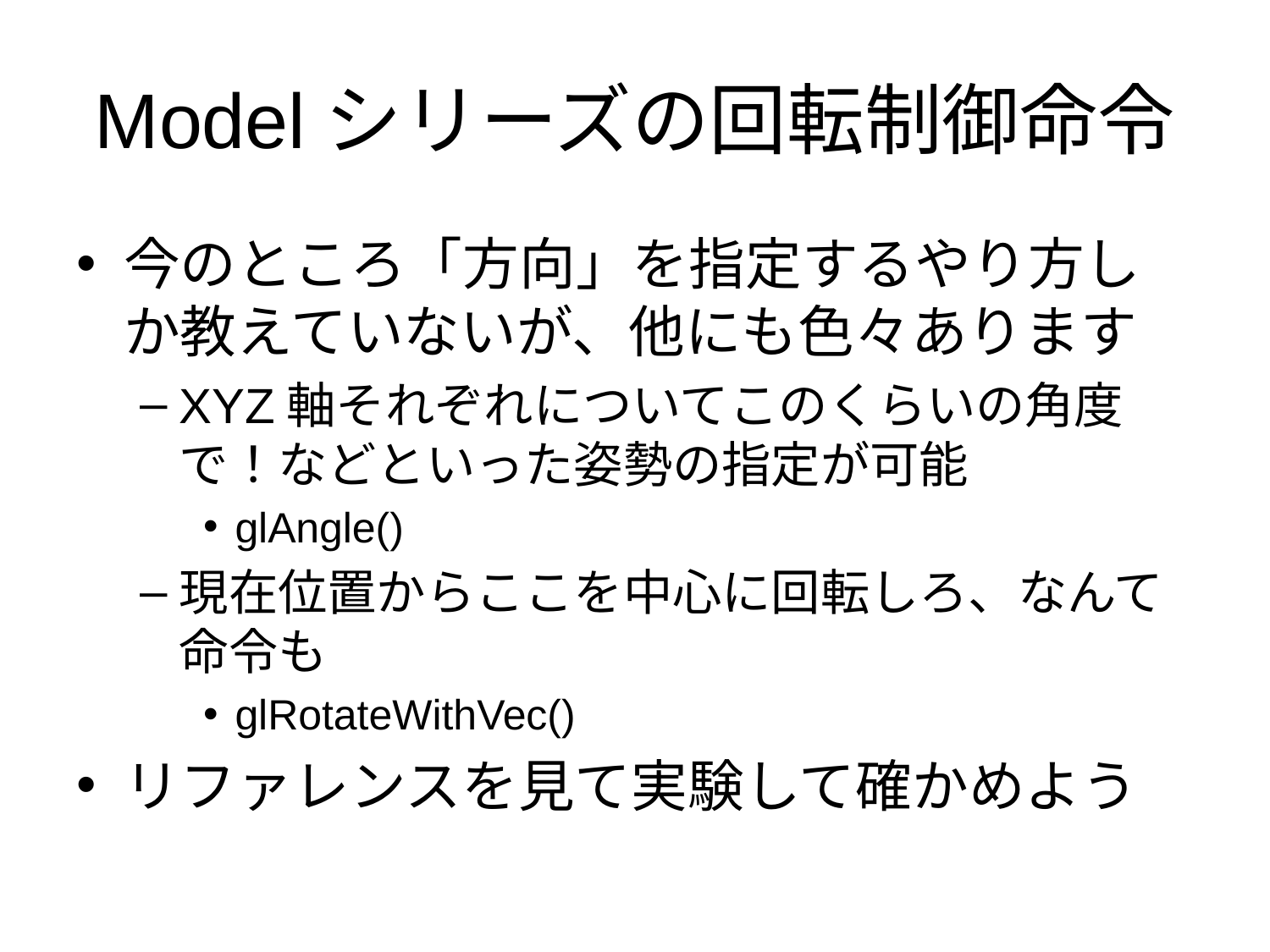

# Modelシリーズの回転制御命令
今のところ「方向」を指定するやり方しか教えていないが、他にも色々あります
XYZ軸それぞれについてこのくらいの角度で！などといった姿勢の指定が可能
glAngle()
現在位置からここを中心に回転しろ、なんて命令も
glRotateWithVec()
リファレンスを見て実験して確かめよう